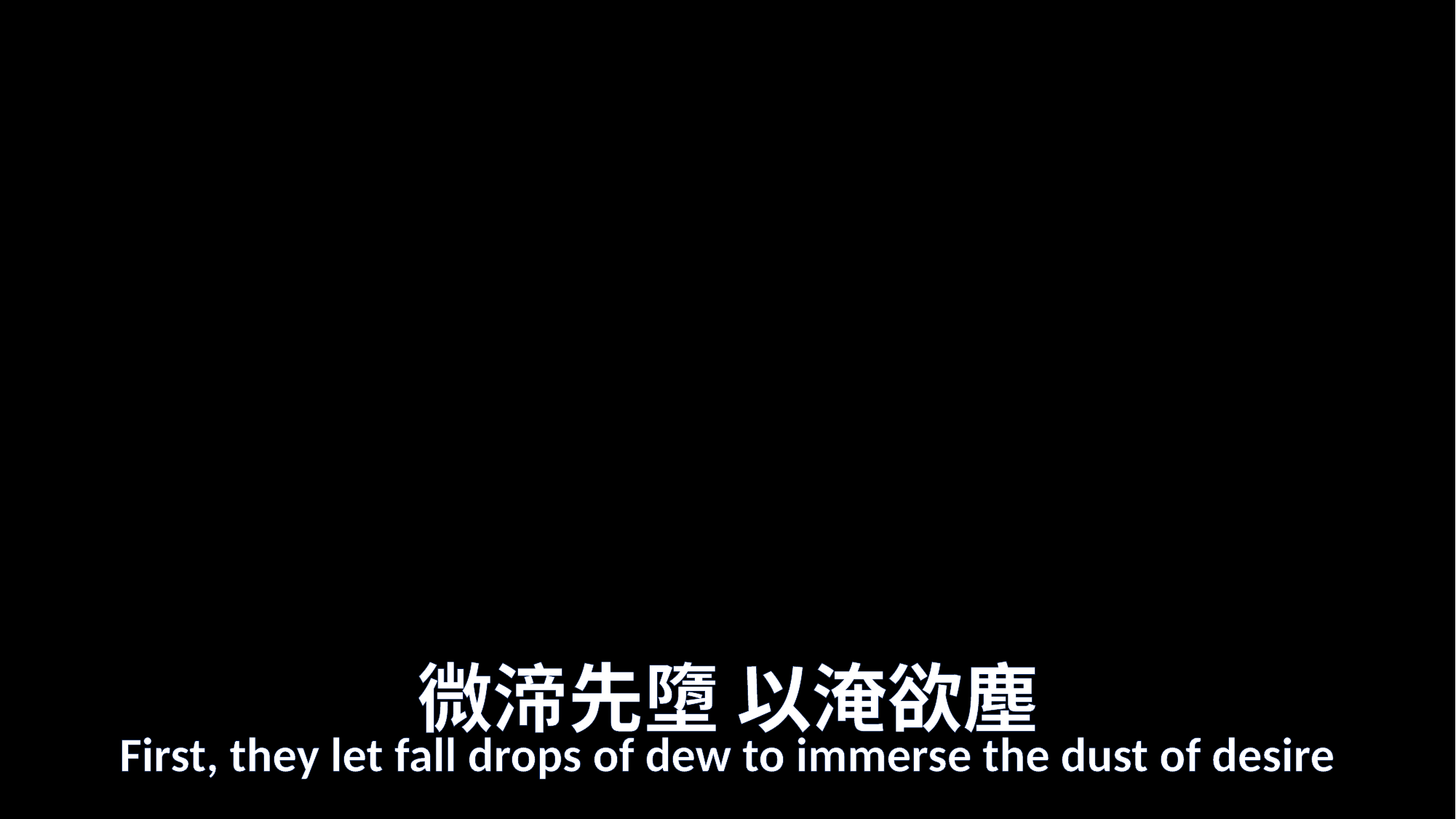

# 微渧先墮 以淹欲塵
First, they let fall drops of dew to immerse the dust of desire